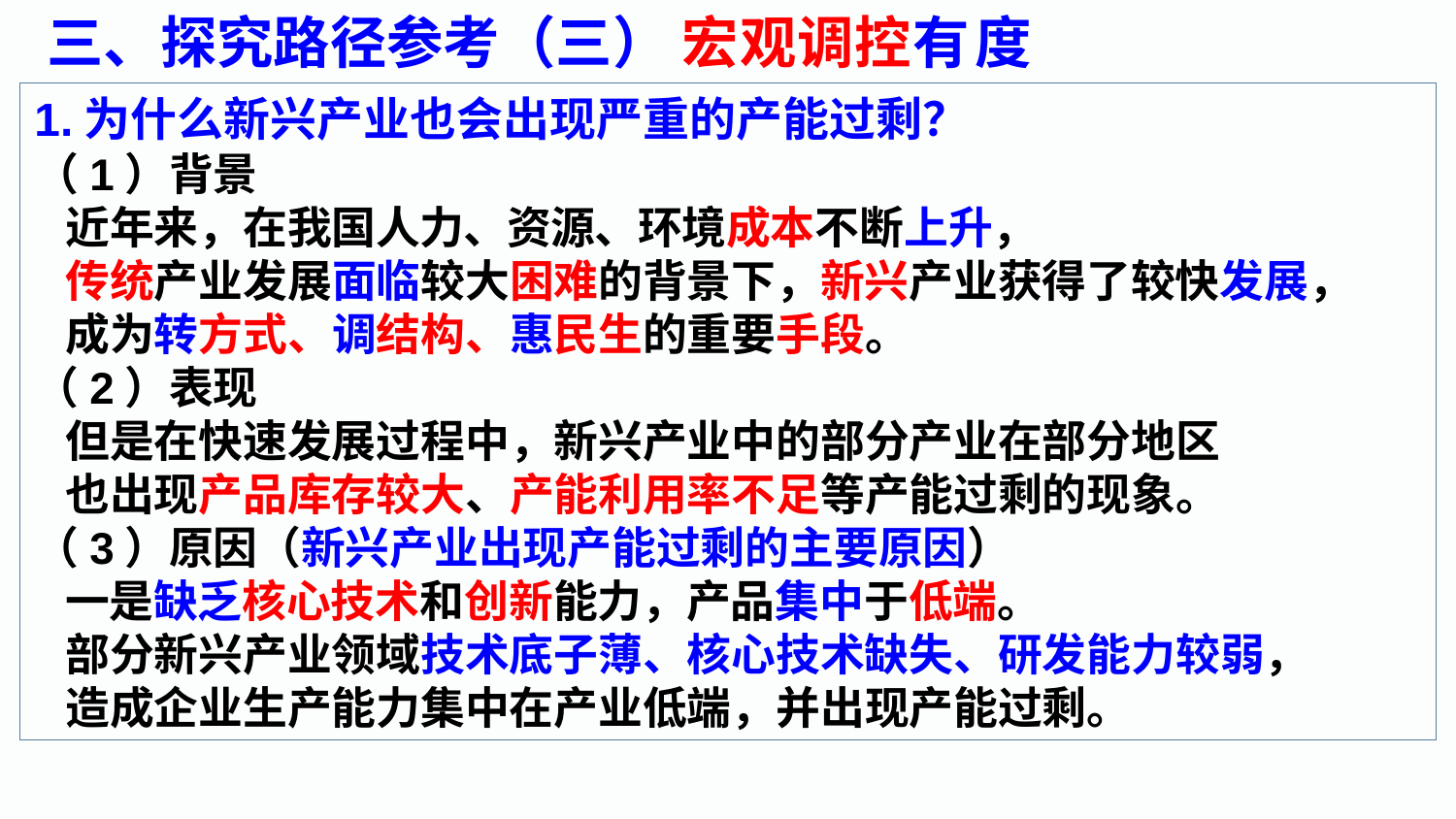

三、探究路径参考（三） 宏观调控有度
1.为什么新兴产业也会出现严重的产能过剩？
（1）背景
  近年来，在我国人力、资源、环境成本不断上升，
  传统产业发展面临较大困难的背景下，新兴产业获得了较快发展，
  成为转方式、调结构、惠民生的重要手段。
（2）表现
  但是在快速发展过程中，新兴产业中的部分产业在部分地区
  也出现产品库存较大、产能利用率不足等产能过剩的现象。
（3）原因（新兴产业出现产能过剩的主要原因）
  一是缺乏核心技术和创新能力，产品集中于低端。
  部分新兴产业领域技术底子薄、核心技术缺失、研发能力较弱，
  造成企业生产能力集中在产业低端，并出现产能过剩。